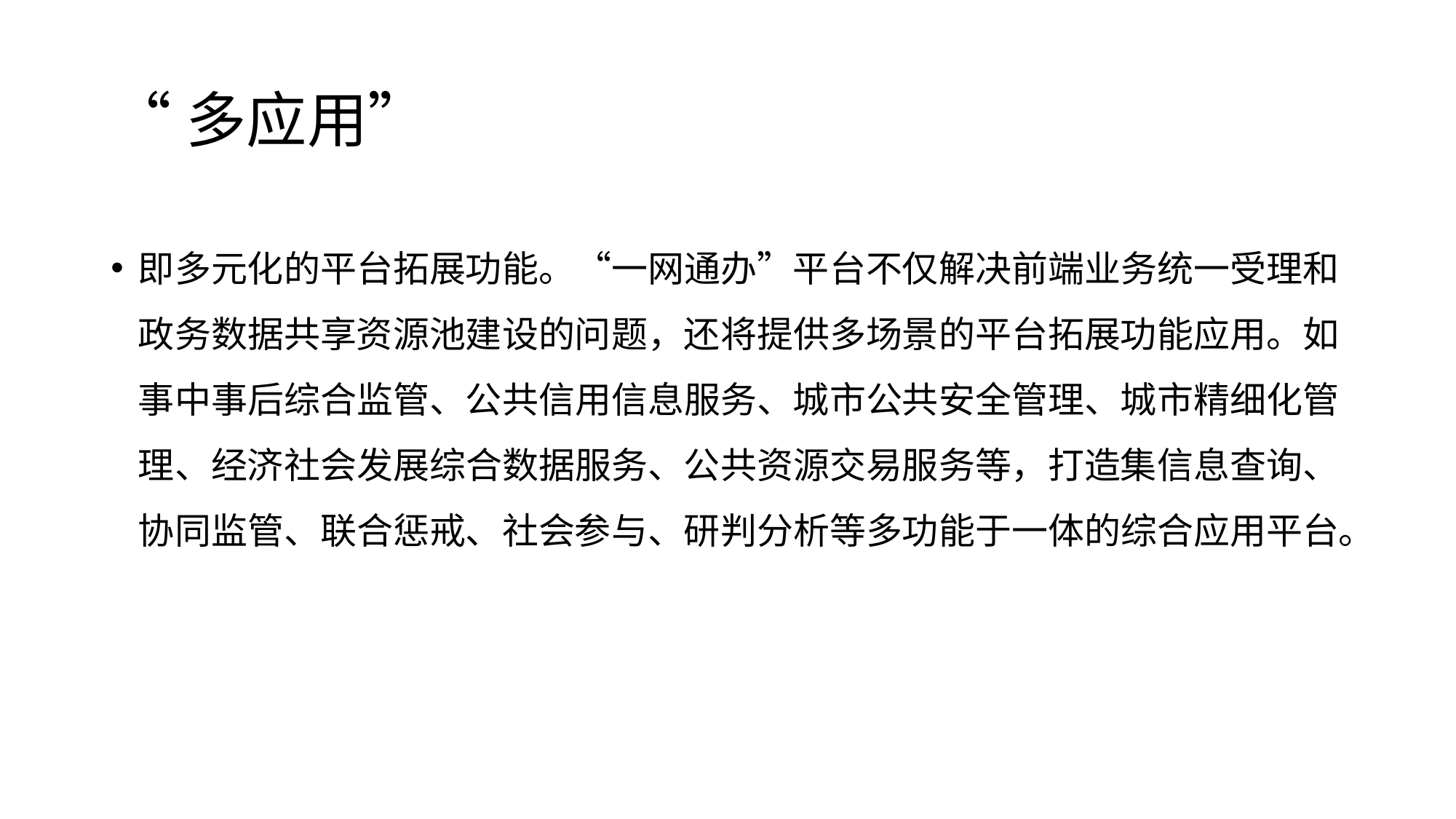

# “多应用”
即多元化的平台拓展功能。“一网通办”平台不仅解决前端业务统一受理和政务数据共享资源池建设的问题，还将提供多场景的平台拓展功能应用。如事中事后综合监管、公共信用信息服务、城市公共安全管理、城市精细化管理、经济社会发展综合数据服务、公共资源交易服务等，打造集信息查询、协同监管、联合惩戒、社会参与、研判分析等多功能于一体的综合应用平台。